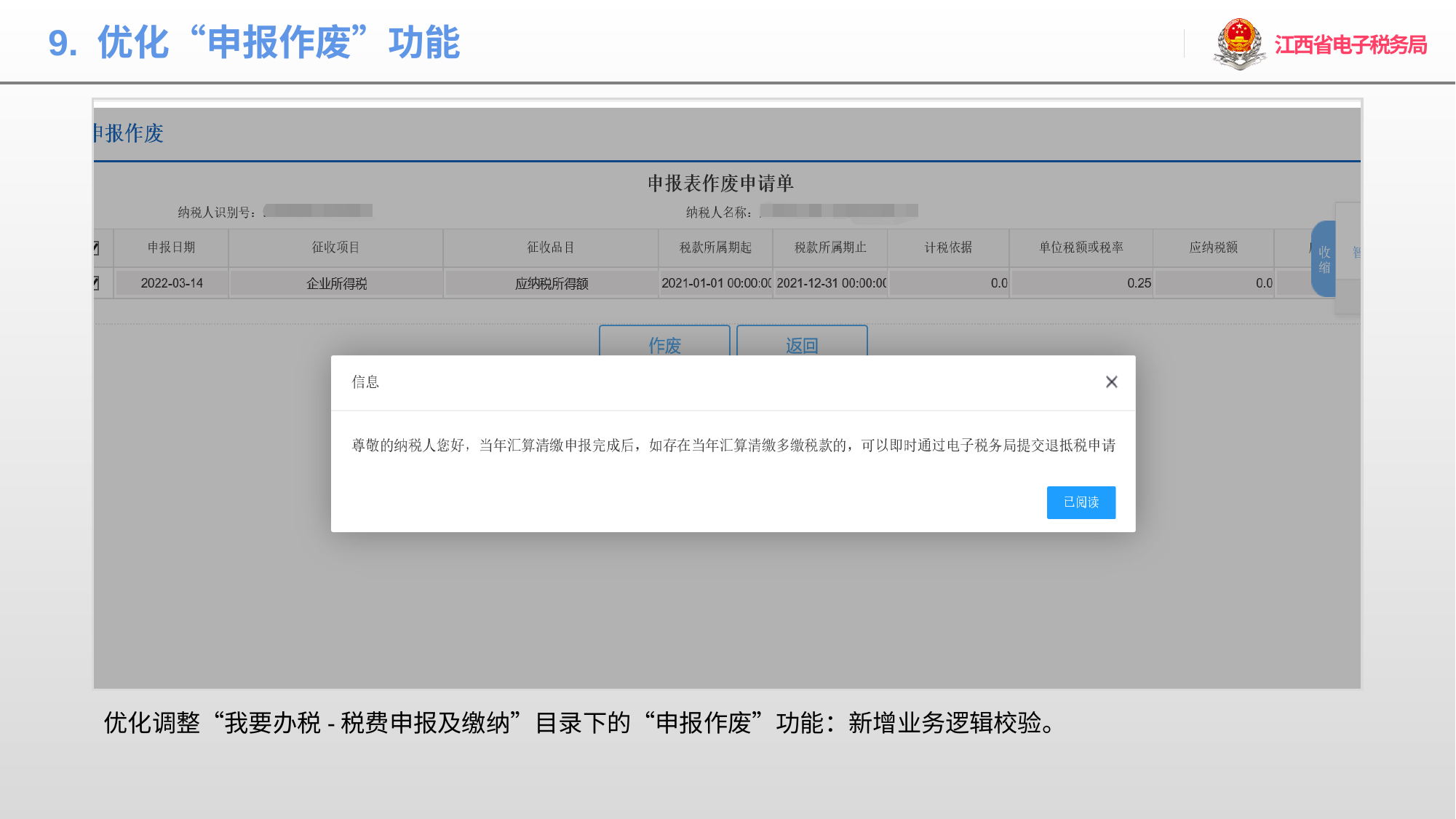

9. 优化“申报作废”功能

优化调整“我要办税-税费申报及缴纳”目录下的“申报作废”功能：新增业务逻辑校验。